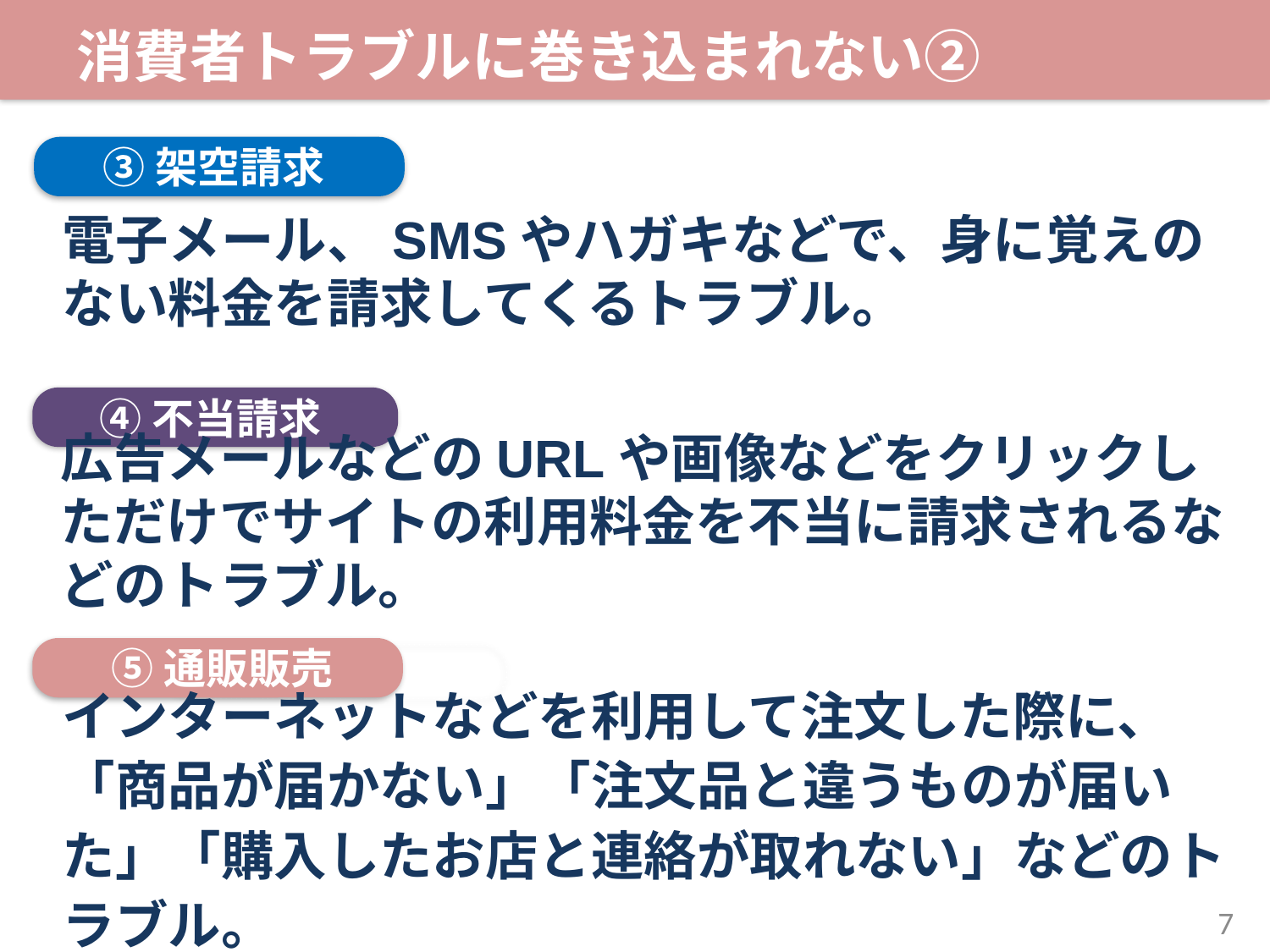

消費者トラブルに巻き込まれない②

 ③架空請求
電子メール、SMSやハガキなどで、身に覚えのない料金を請求してくるトラブル。

 ④不当請求
広告メールなどのURLや画像などをクリックしただけでサイトの利用料金を不当に請求されるなどのトラブル。

⑤通販販売
インターネットなどを利用して注文した際に、「商品が届かない」「注文品と違うものが届いた」「購入したお店と連絡が取れない」などのトラブル。

7